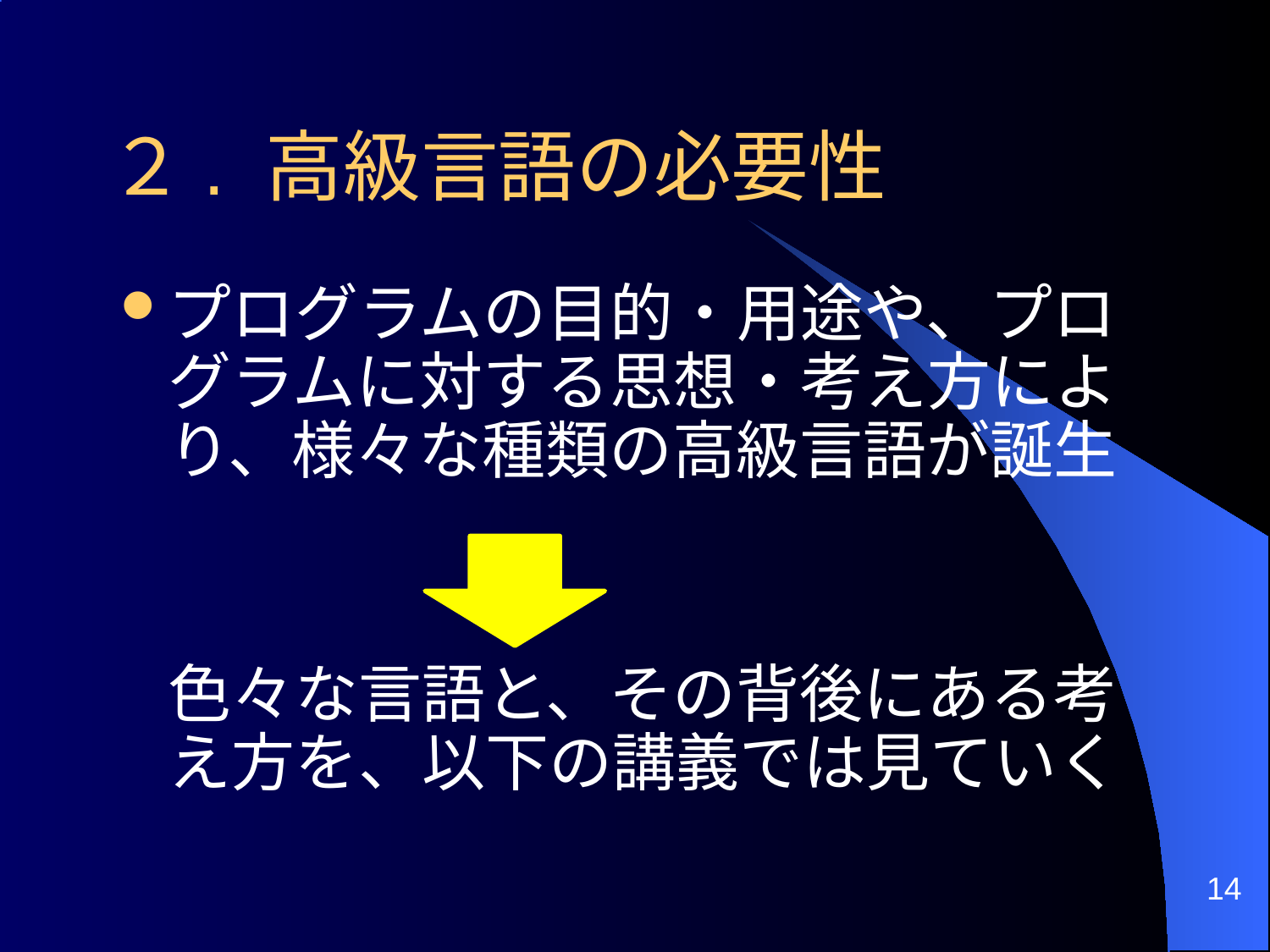

# ２. 高級言語の必要性
プログラムの目的・用途や、プログラムに対する思想・考え方により、様々な種類の高級言語が誕生

	色々な言語と、その背後にある考え方を、以下の講義では見ていく

14